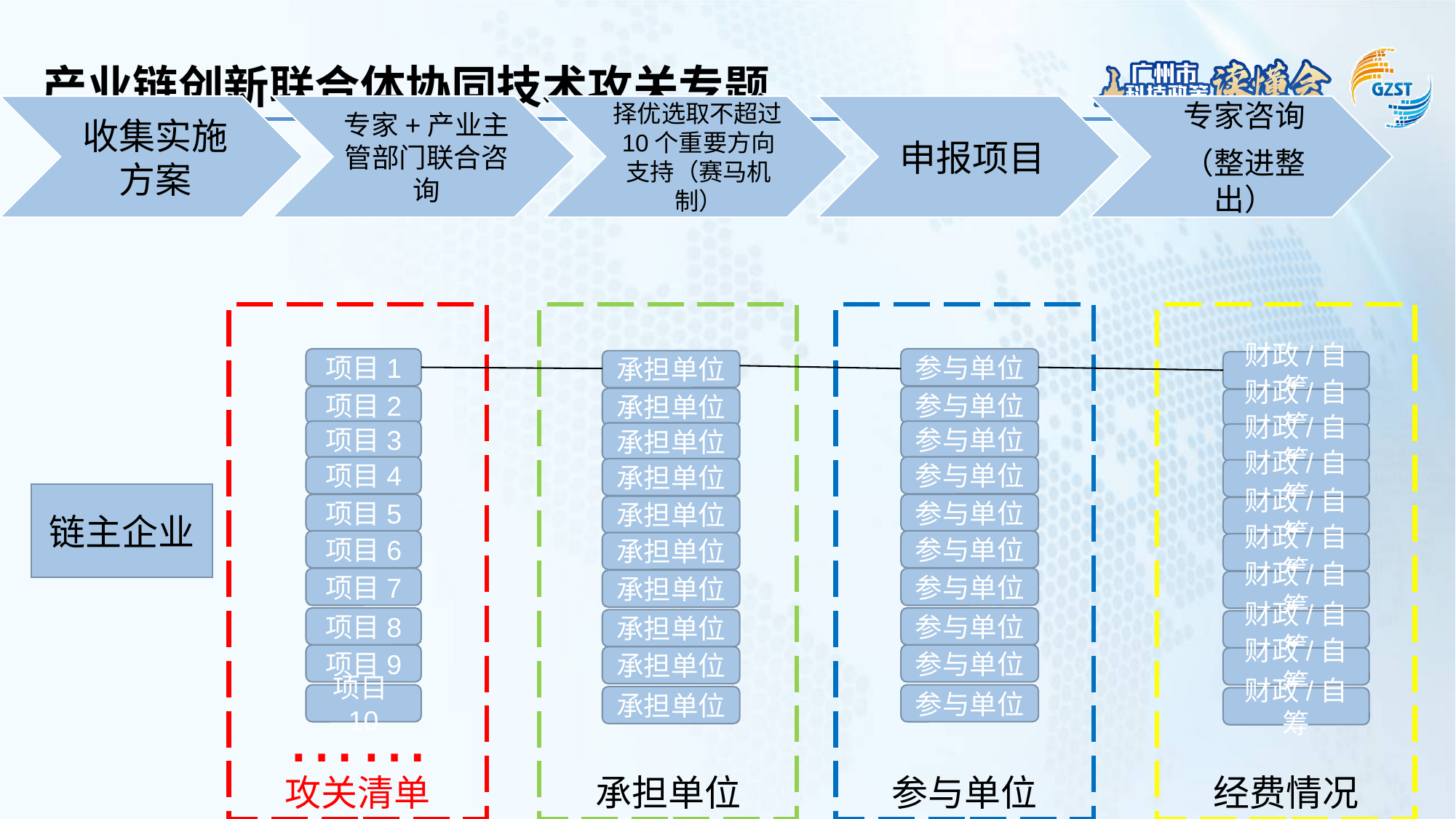

产业链创新联合体协同技术攻关专题
收集实施方案
专家+产业主管部门联合咨询
择优选取不超过10个重要方向支持（赛马机制）
申报项目
专家咨询
（整进整出）
参与单位
承担单位
攻关清单
经费情况
参与单位
项目1
承担单位
财政/自筹
参与单位
项目2
承担单位
财政/自筹
参与单位
项目3
承担单位
财政/自筹
参与单位
项目4
承担单位
财政/自筹
链主企业
参与单位
项目5
承担单位
财政/自筹
参与单位
项目6
承担单位
财政/自筹
参与单位
项目7
承担单位
财政/自筹
参与单位
项目8
承担单位
财政/自筹
参与单位
项目9
承担单位
财政/自筹
参与单位
项目10
承担单位
财政/自筹
……